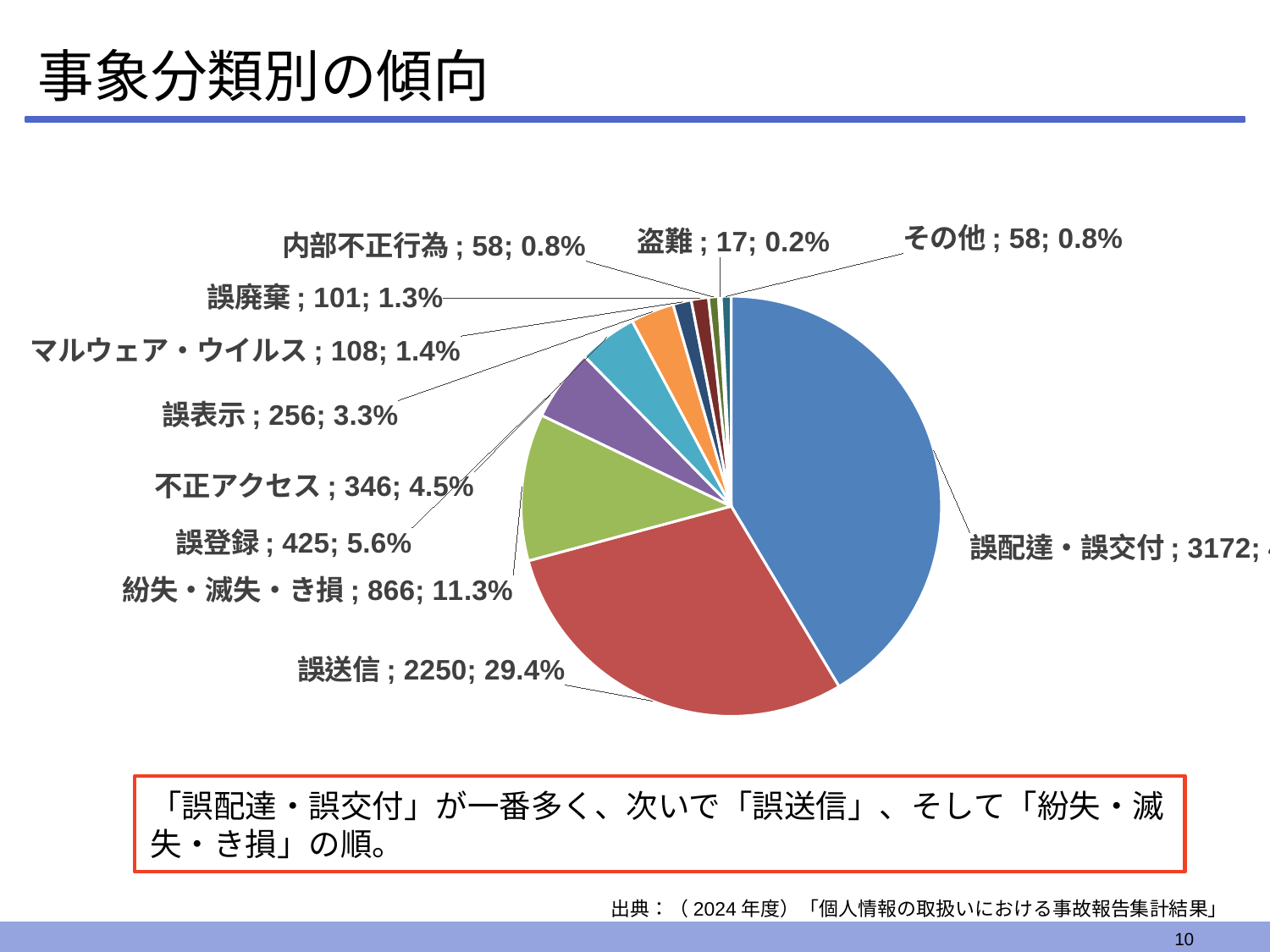

# 事象分類別の傾向

### Chart

| Category |  |
|---|---|
| 誤配達・誤交付 | 3172.0 |
| 誤送信 | 2250.0 |
| 紛失・滅失・き損 | 866.0 |
| 誤登録 | 425.0 |
| 不正アクセス | 346.0 |
| 誤表示 | 256.0 |
| マルウェア・ウイルス | 108.0 |
| 誤廃棄 | 101.0 |
| 内部不正行為 | 58.0 |
| 盗難 | 17.0 |
| その他 | 58.0 |
「誤配達・誤交付」が一番多く、次いで「誤送信」、そして「紛失・滅失・き損」の順。
出典：（2024年度）「個人情報の取扱いにおける事故報告集計結果」
10